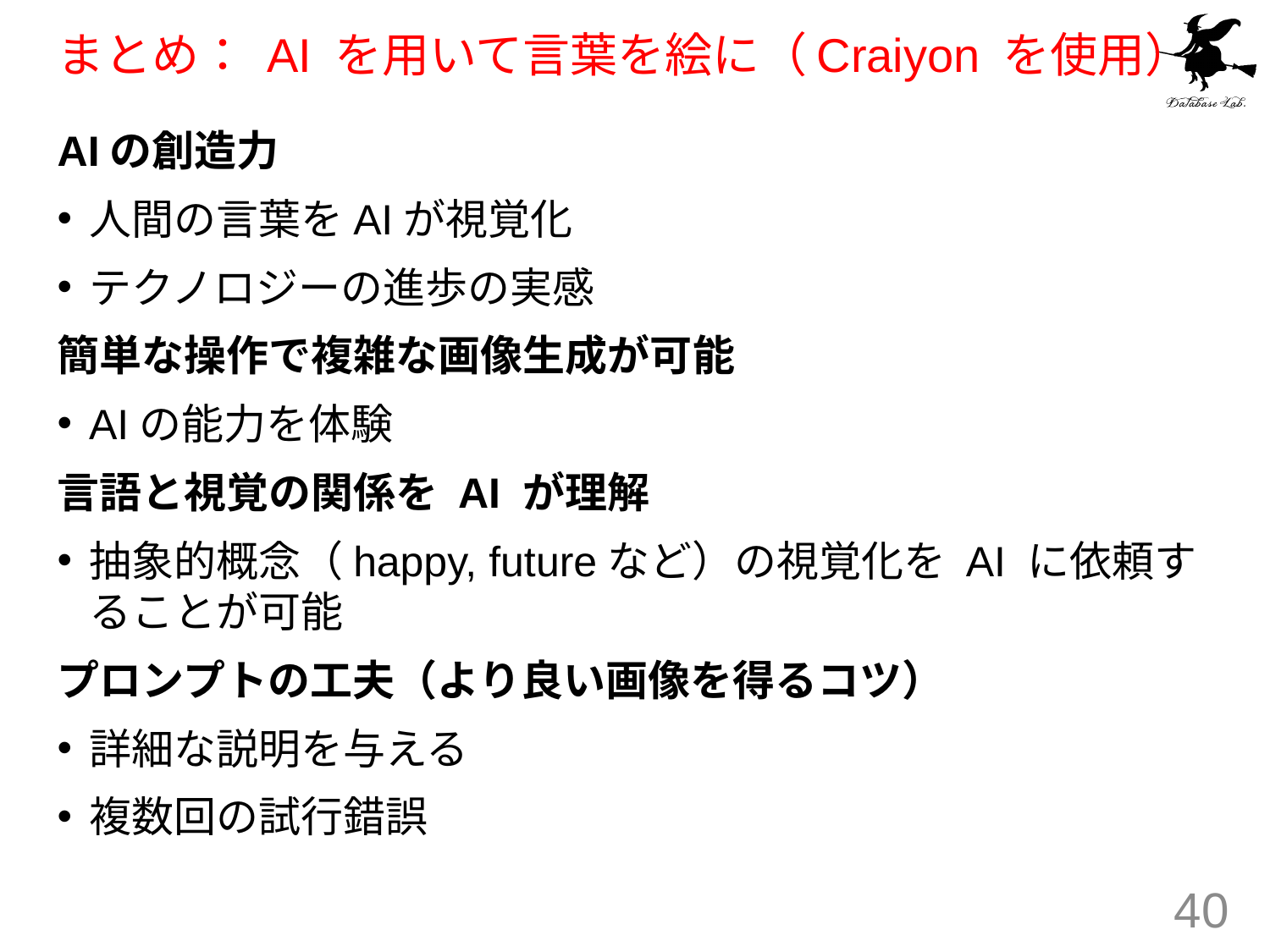

# まとめ： AI を用いて言葉を絵に（Craiyon を使用）
AIの創造力
人間の言葉をAIが視覚化
テクノロジーの進歩の実感
簡単な操作で複雑な画像生成が可能
AIの能力を体験
言語と視覚の関係を AI が理解
抽象的概念（happy, futureなど）の視覚化を AI に依頼することが可能
プロンプトの工夫（より良い画像を得るコツ）
詳細な説明を与える
複数回の試行錯誤
40